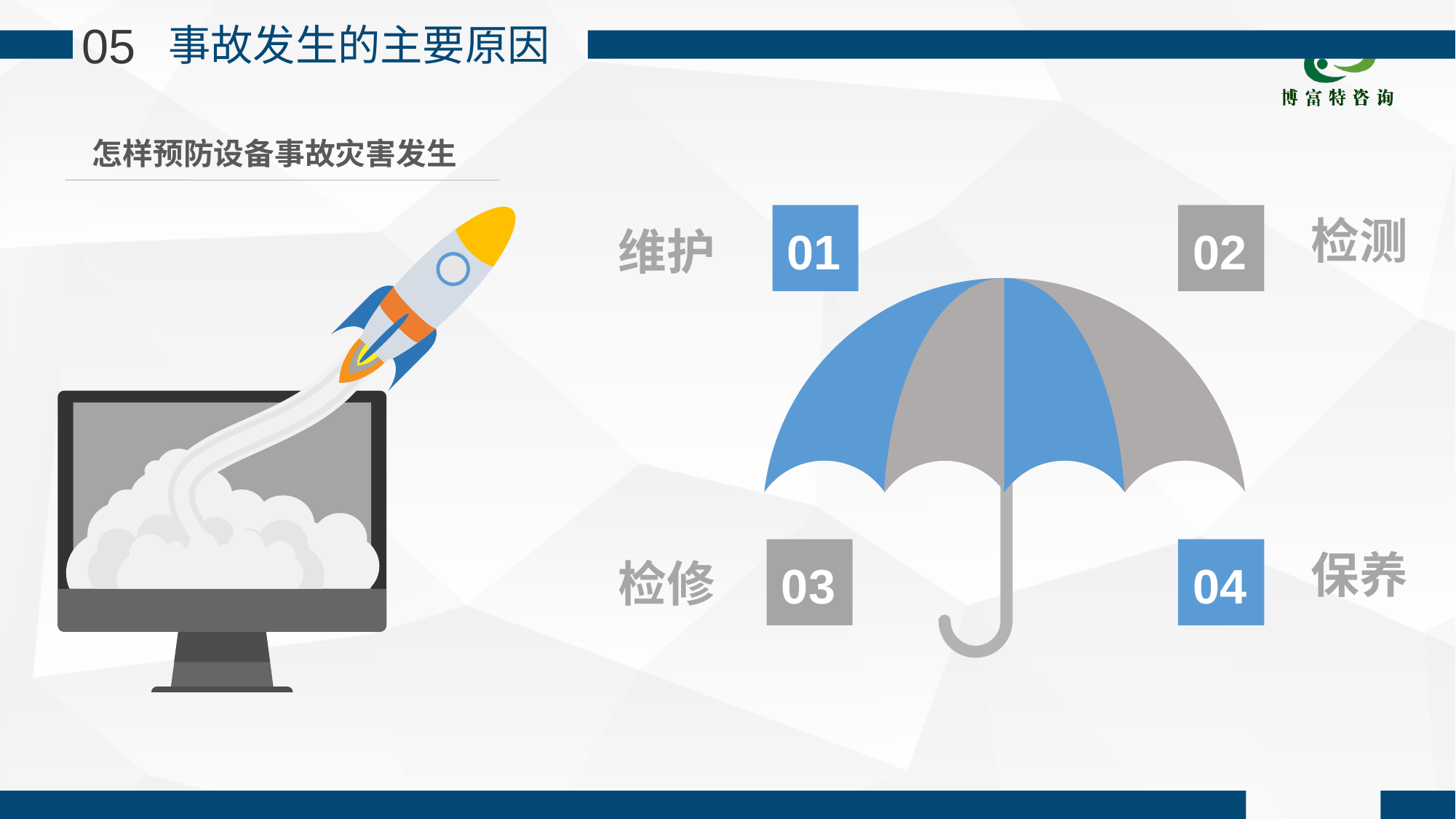

05
事故发生的主要原因

怎样预防设备事故灾害发生

检测

维护

01
02

保养
检修

03
04